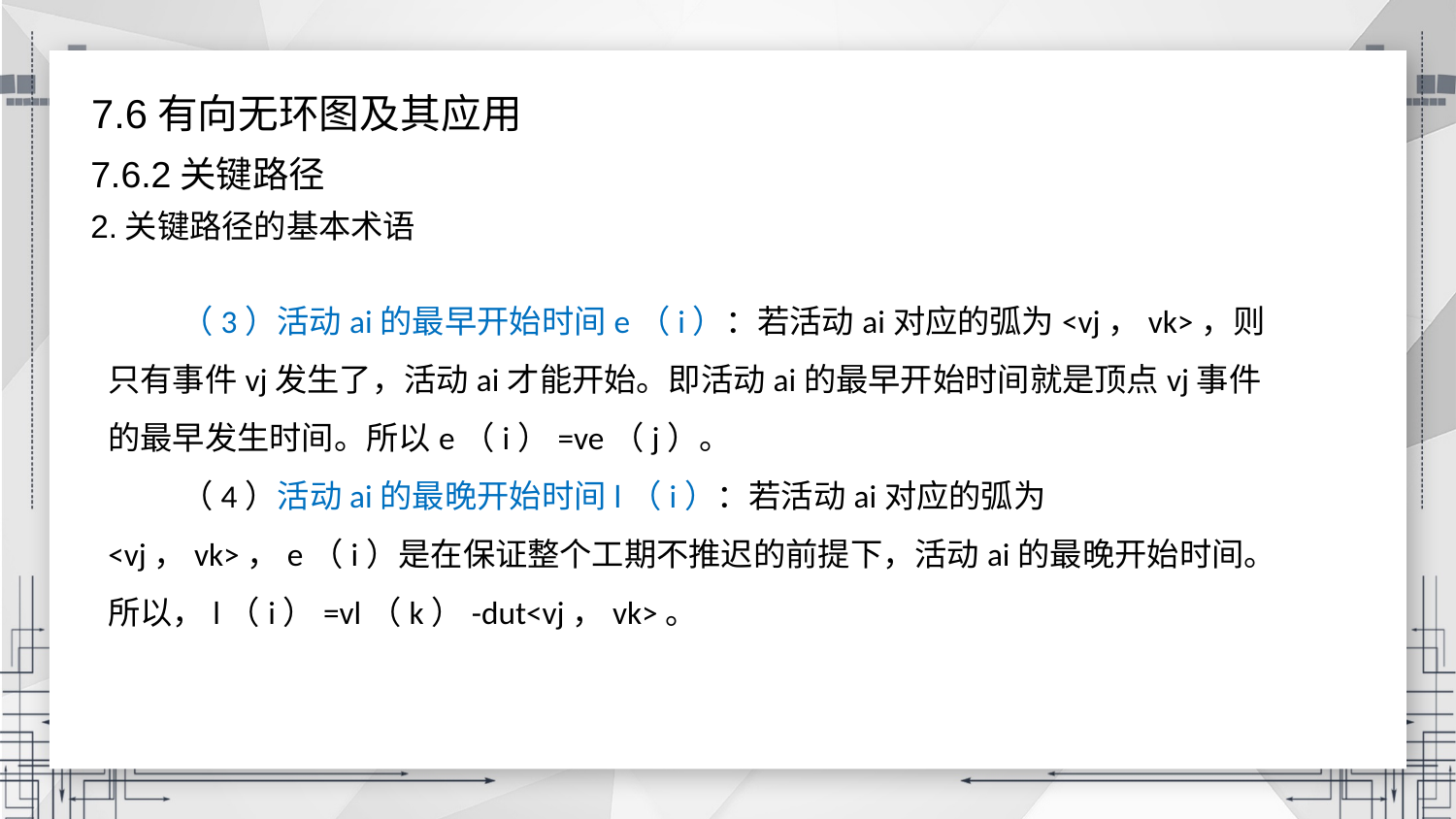

7.6有向无环图及其应用
7.6.2关键路径
2.关键路径的基本术语
（3）活动ai的最早开始时间e（i）：若活动ai对应的弧为<vj，vk>，则只有事件vj发生了，活动ai才能开始。即活动ai的最早开始时间就是顶点vj事件的最早发生时间。所以e（i）=ve（j）。
（4）活动ai的最晚开始时间l（i）：若活动ai对应的弧为<vj，vk>，e（i）是在保证整个工期不推迟的前提下，活动ai的最晚开始时间。所以，l（i）=vl（k）-dut<vj，vk>。